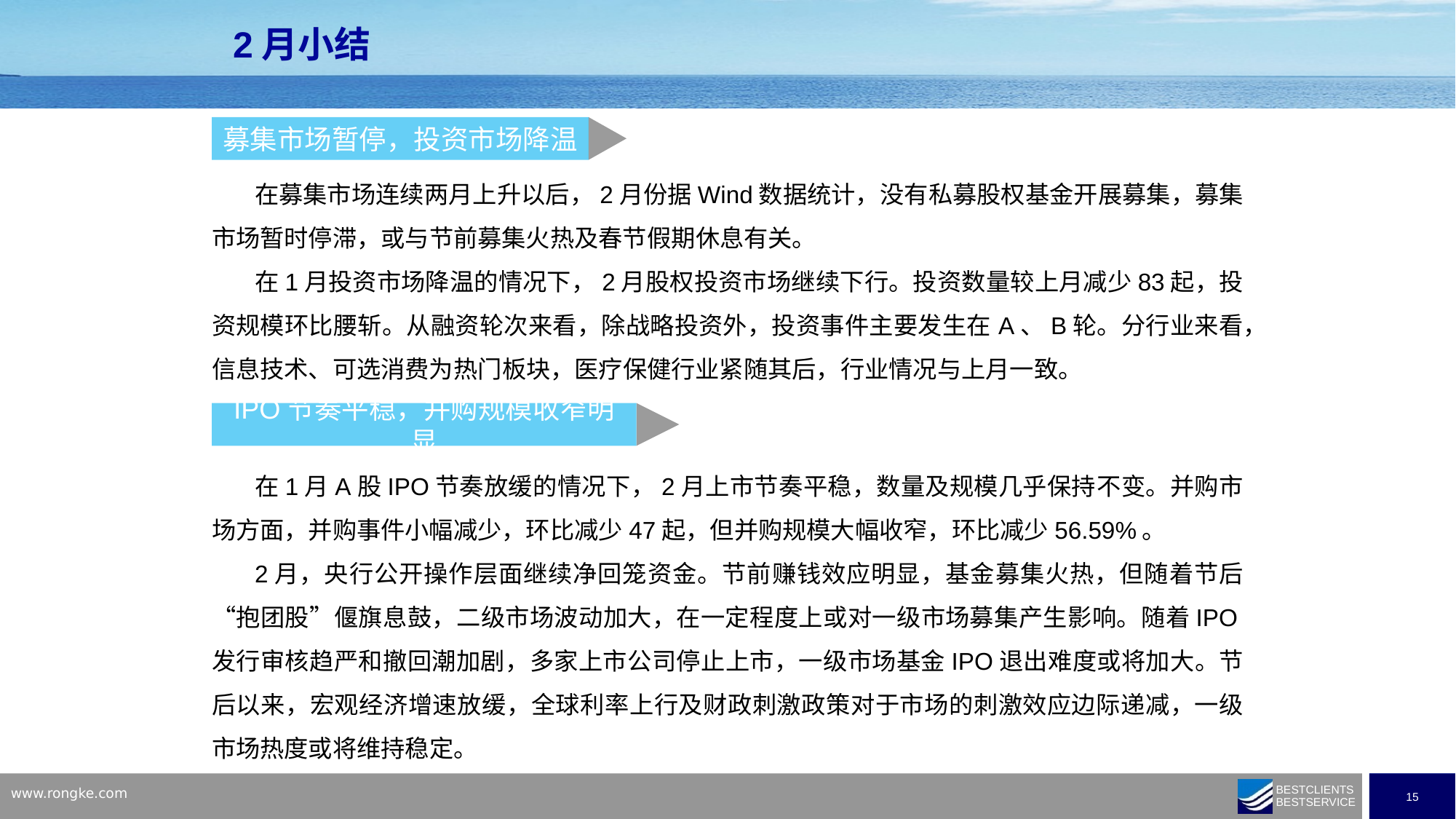

2月小结
募集市场暂停，投资市场降温

在募集市场连续两月上升以后，2月份据Wind数据统计，没有私募股权基金开展募集，募集市场暂时停滞，或与节前募集火热及春节假期休息有关。
在1月投资市场降温的情况下，2月股权投资市场继续下行。投资数量较上月减少83起，投资规模环比腰斩。从融资轮次来看，除战略投资外，投资事件主要发生在A、B轮。分行业来看，信息技术、可选消费为热门板块，医疗保健行业紧随其后，行业情况与上月一致。
IPO节奏平稳，并购规模收窄明显

在1月A股IPO节奏放缓的情况下，2月上市节奏平稳，数量及规模几乎保持不变。并购市场方面，并购事件小幅减少，环比减少47起，但并购规模大幅收窄，环比减少56.59%。
2月，央行公开操作层面继续净回笼资金。节前赚钱效应明显，基金募集火热，但随着节后“抱团股”偃旗息鼓，二级市场波动加大，在一定程度上或对一级市场募集产生影响。随着IPO发行审核趋严和撤回潮加剧，多家上市公司停止上市，一级市场基金IPO退出难度或将加大。节后以来，宏观经济增速放缓，全球利率上行及财政刺激政策对于市场的刺激效应边际递减，一级市场热度或将维持稳定。